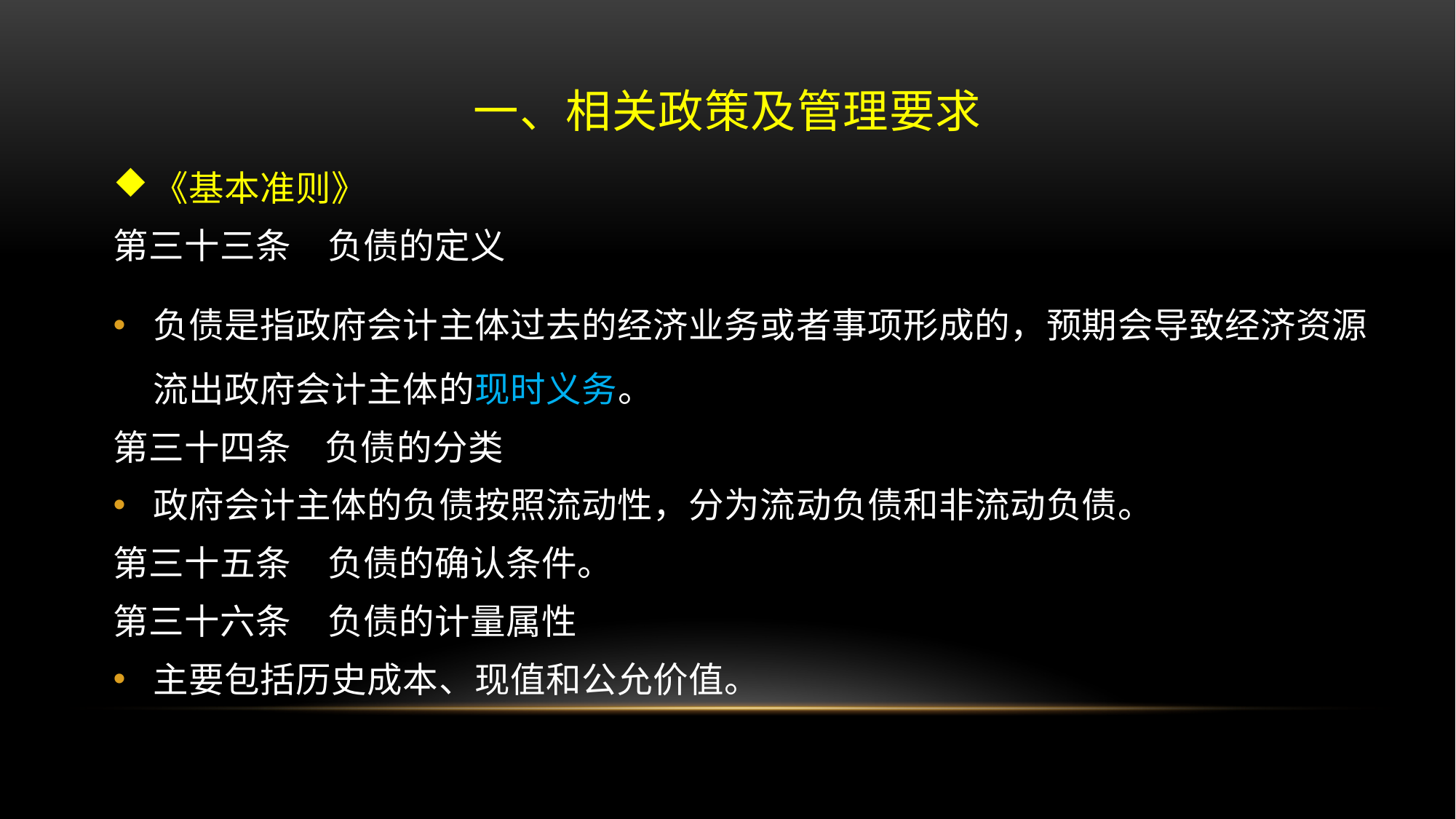

# 一、相关政策及管理要求
《基本准则》
第三十三条　负债的定义
负债是指政府会计主体过去的经济业务或者事项形成的，预期会导致经济资源流出政府会计主体的现时义务。
第三十四条    负债的分类
政府会计主体的负债按照流动性，分为流动负债和非流动负债。
第三十五条　负债的确认条件。
第三十六条　负债的计量属性
主要包括历史成本、现值和公允价值。

7